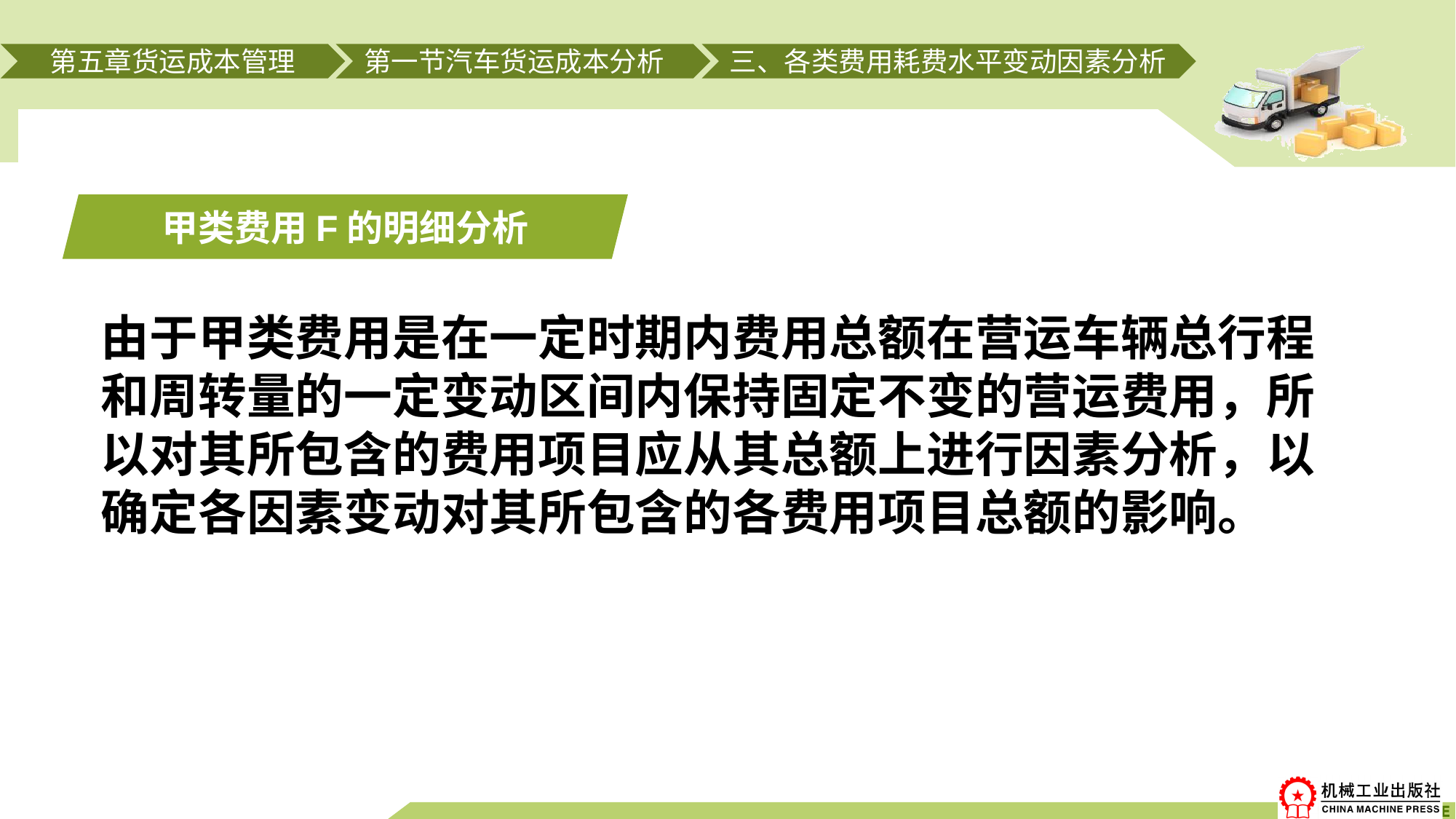

第五章货运成本管理
第一节汽车货运成本分析
三、各类费用耗费水平变动因素分析
甲类费用F的明细分析
# 由于甲类费用是在一定时期内费用总额在营运车辆总行程和周转量的一定变动区间内保持固定不变的营运费用，所以对其所包含的费用项目应从其总额上进行因素分析，以确定各因素变动对其所包含的各费用项目总额的影响。